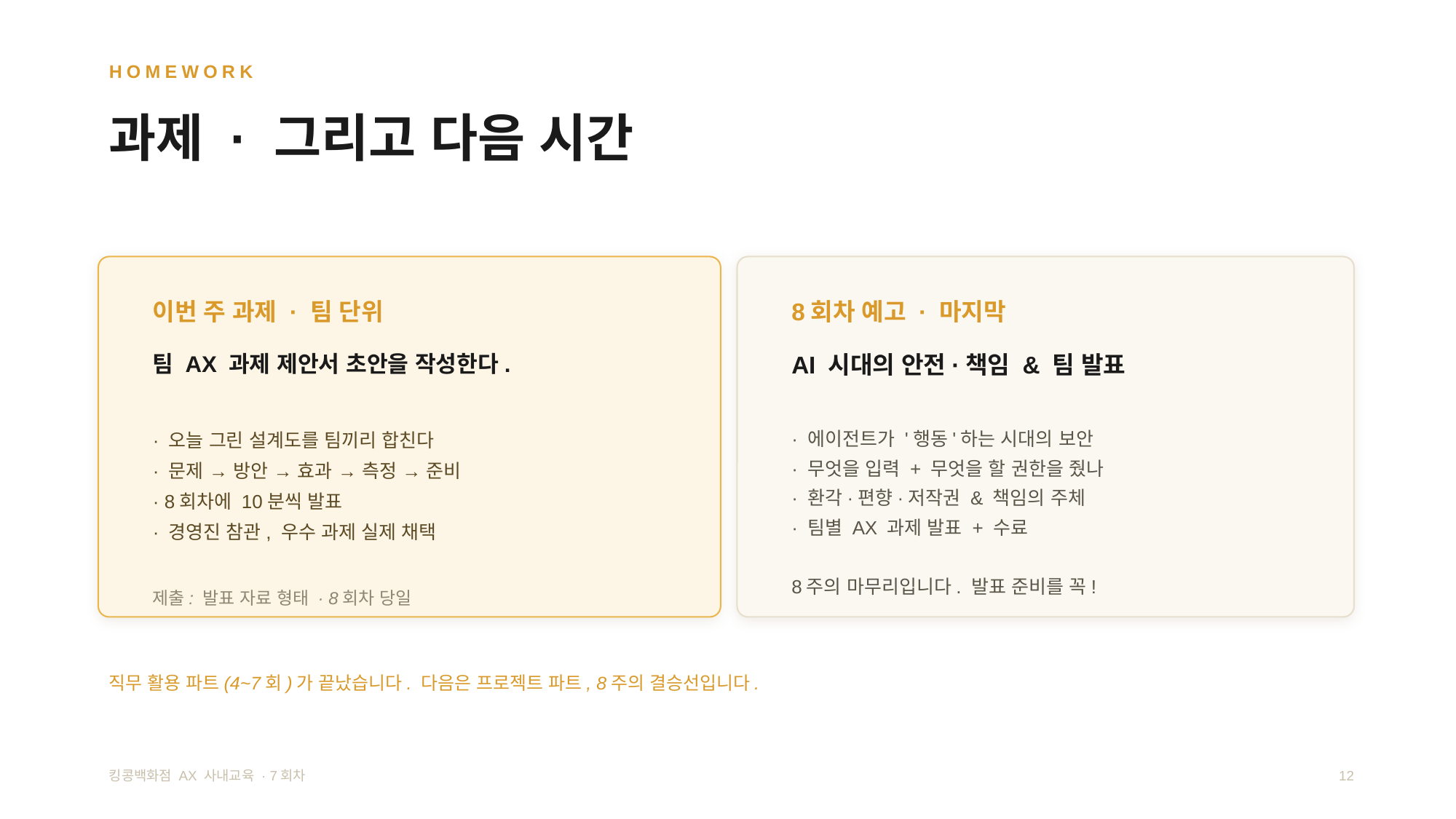

HOMEWORK
과제 · 그리고 다음 시간

이번 주 과제 · 팀 단위
8회차 예고 · 마지막
팀 AX 과제 제안서 초안을 작성한다.
AI 시대의 안전·책임 & 팀 발표
· 오늘 그린 설계도를 팀끼리 합친다
· 문제 → 방안 → 효과 → 측정 → 준비
· 8회차에 10분씩 발표
· 경영진 참관, 우수 과제 실제 채택
· 에이전트가 '행동'하는 시대의 보안
· 무엇을 입력 + 무엇을 할 권한을 줬나
· 환각·편향·저작권 & 책임의 주체
· 팀별 AX 과제 발표 + 수료

8주의 마무리입니다. 발표 준비를 꼭!
제출: 발표 자료 형태 · 8회차 당일
직무 활용 파트(4~7회)가 끝났습니다. 다음은 프로젝트 파트, 8주의 결승선입니다.
킹콩백화점 AX 사내교육 · 7회차
12